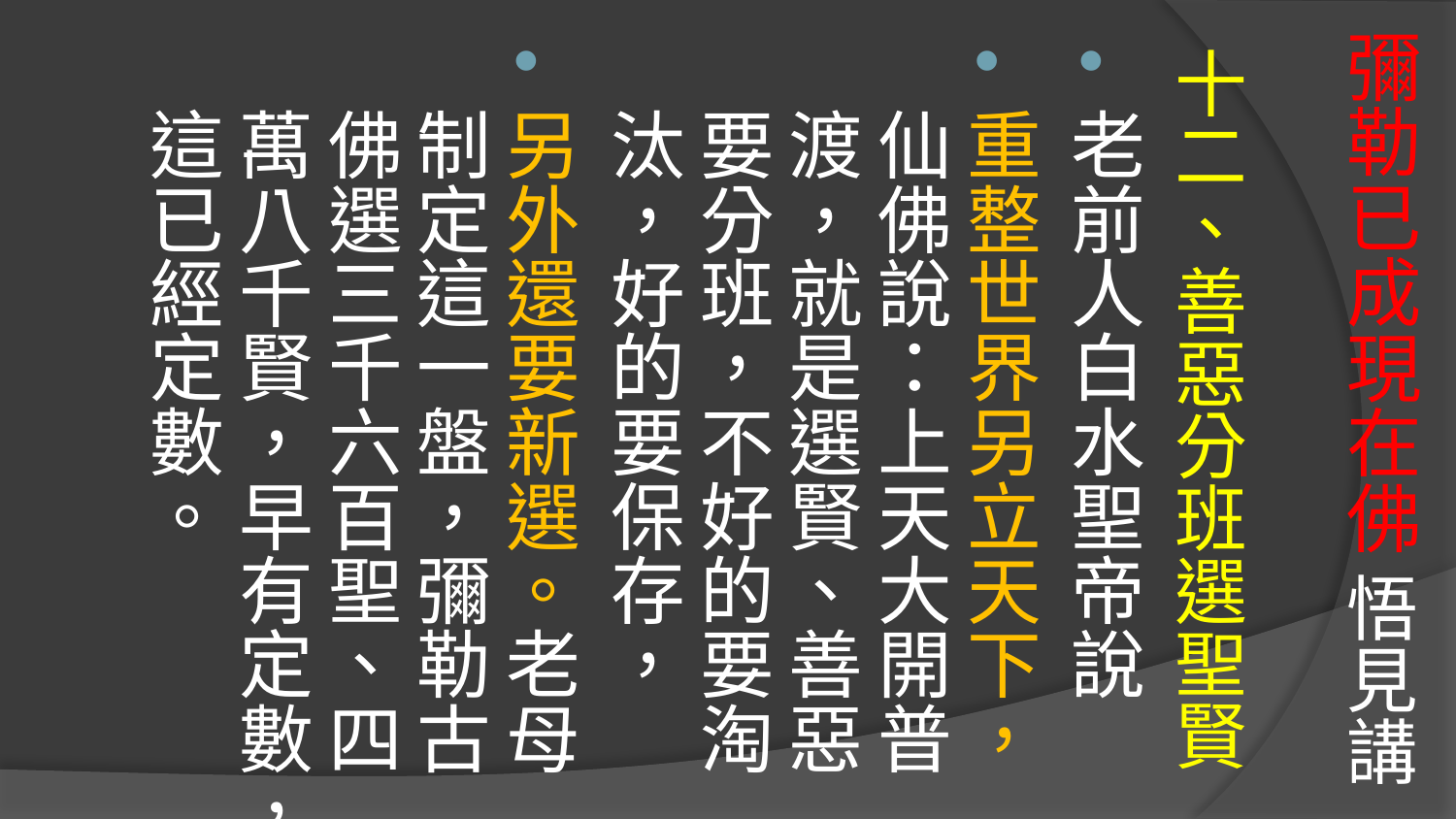

# 彌勒已成現在佛 悟見講
十二、善惡分班選聖賢
老前人白水聖帝說
重整世界另立天下，仙佛說：上天大開普渡，就是選賢、善惡要分班，不好的要淘汰，好的要保存，
另外還要新選。老母制定這一盤，彌勒古佛選三千六百聖、四萬八千賢，早有定數，這已經定數。